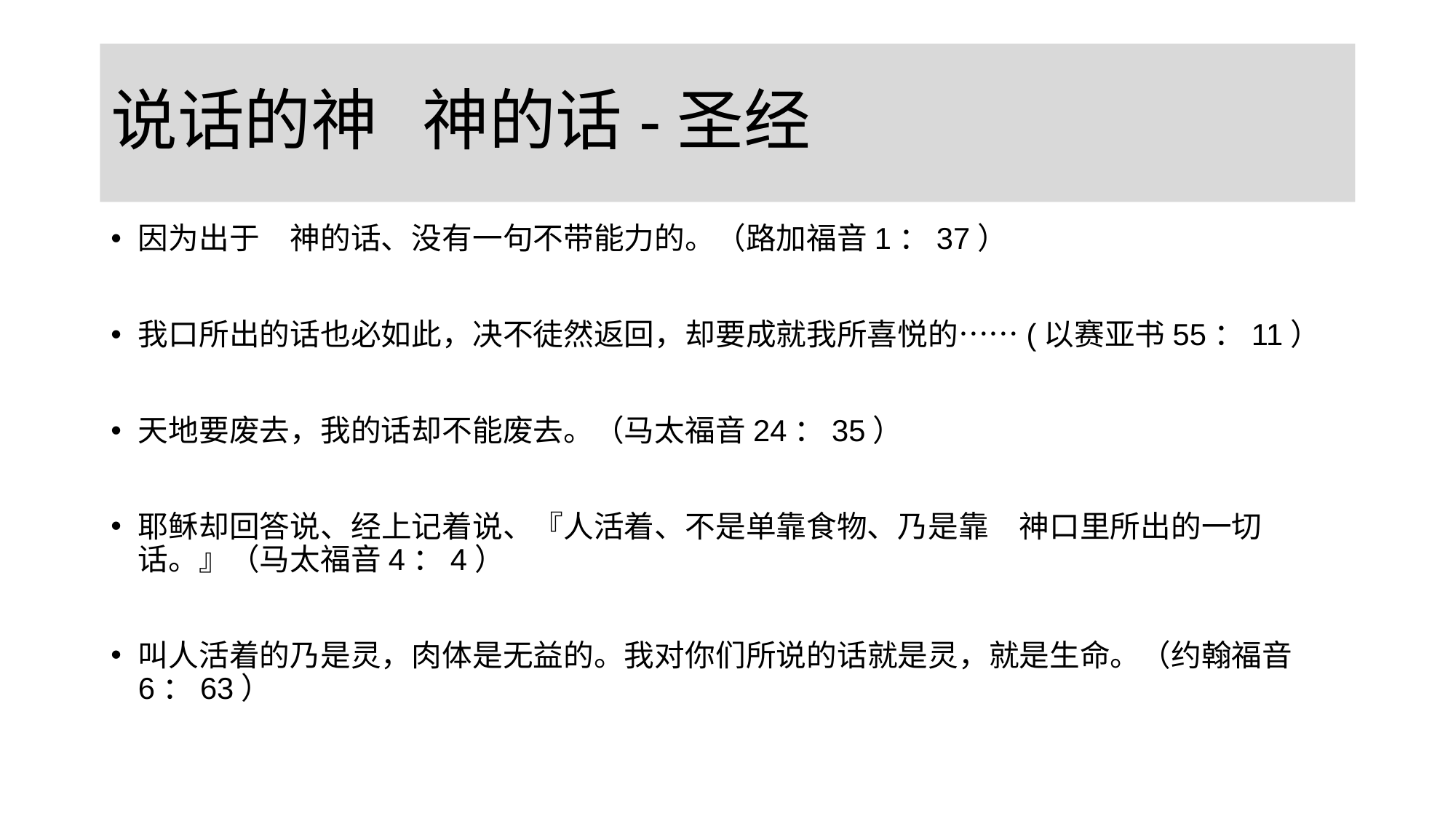

# 说话的神   神的话-圣经
因为出于　神的话、没有一句不带能力的。（路加福音1：37）

我口所出的话也必如此，决不徒然返回，却要成就我所喜悦的……(以赛亚书55：11）

天地要废去，我的话却不能废去。（马太福音24：35）

耶稣却回答说、经上记着说、『人活着、不是单靠食物、乃是靠　神口里所出的一切话。』（马太福音4：4）

叫人活着的乃是灵，肉体是无益的。我对你们所说的话就是灵，就是生命。（约翰福音6：63）